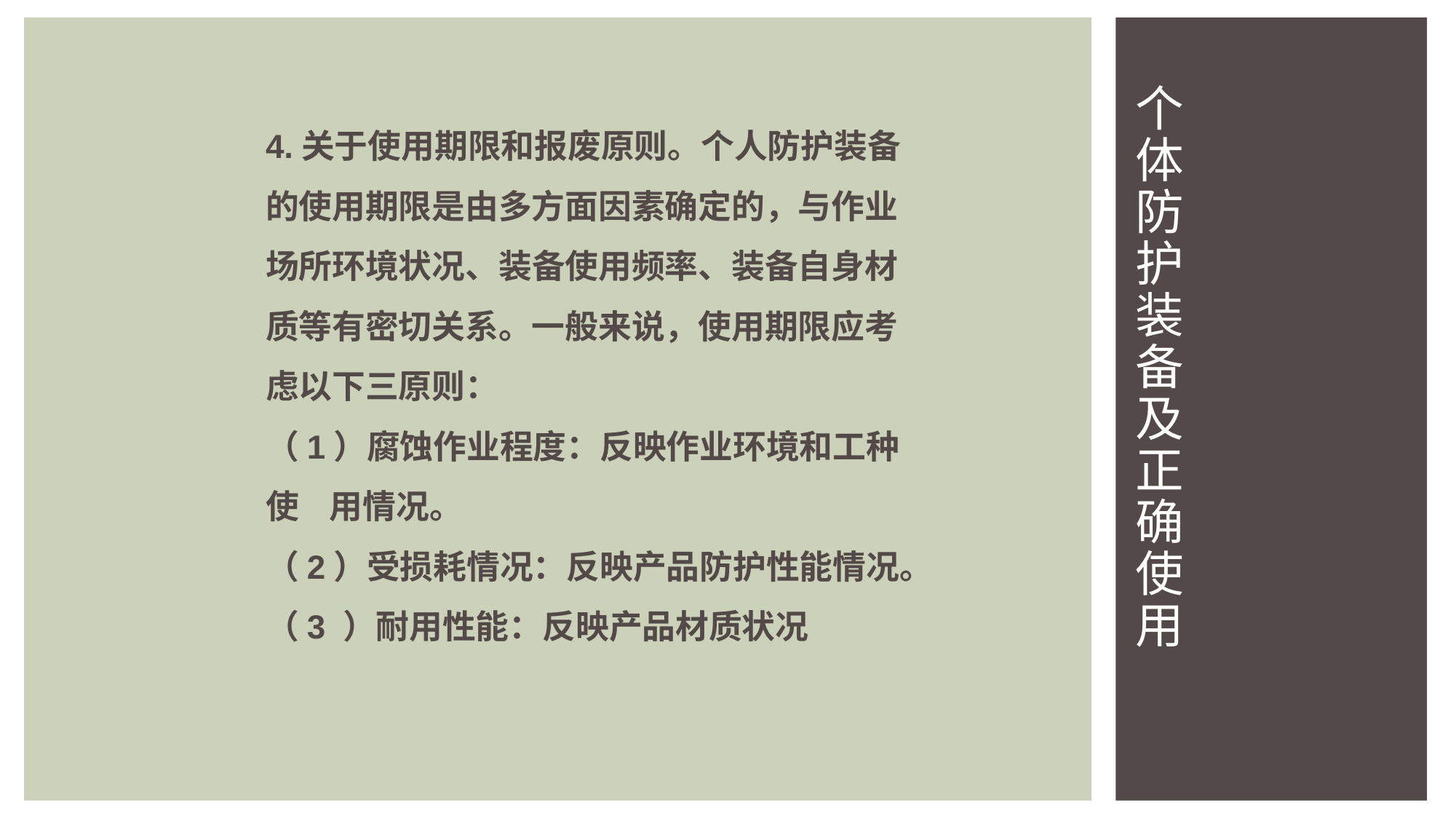

# 个体防护装备及正确使用
4.关于使用期限和报废原则。个人防护装备的使用期限是由多方面因素确定的，与作业场所环境状况、装备使用频率、装备自身材质等有密切关系。一般来说，使用期限应考虑以下三原则：
（1）腐蚀作业程度：反映作业环境和工种使    用情况。
（2）受损耗情况：反映产品防护性能情况。
（3 ）耐用性能：反映产品材质状况